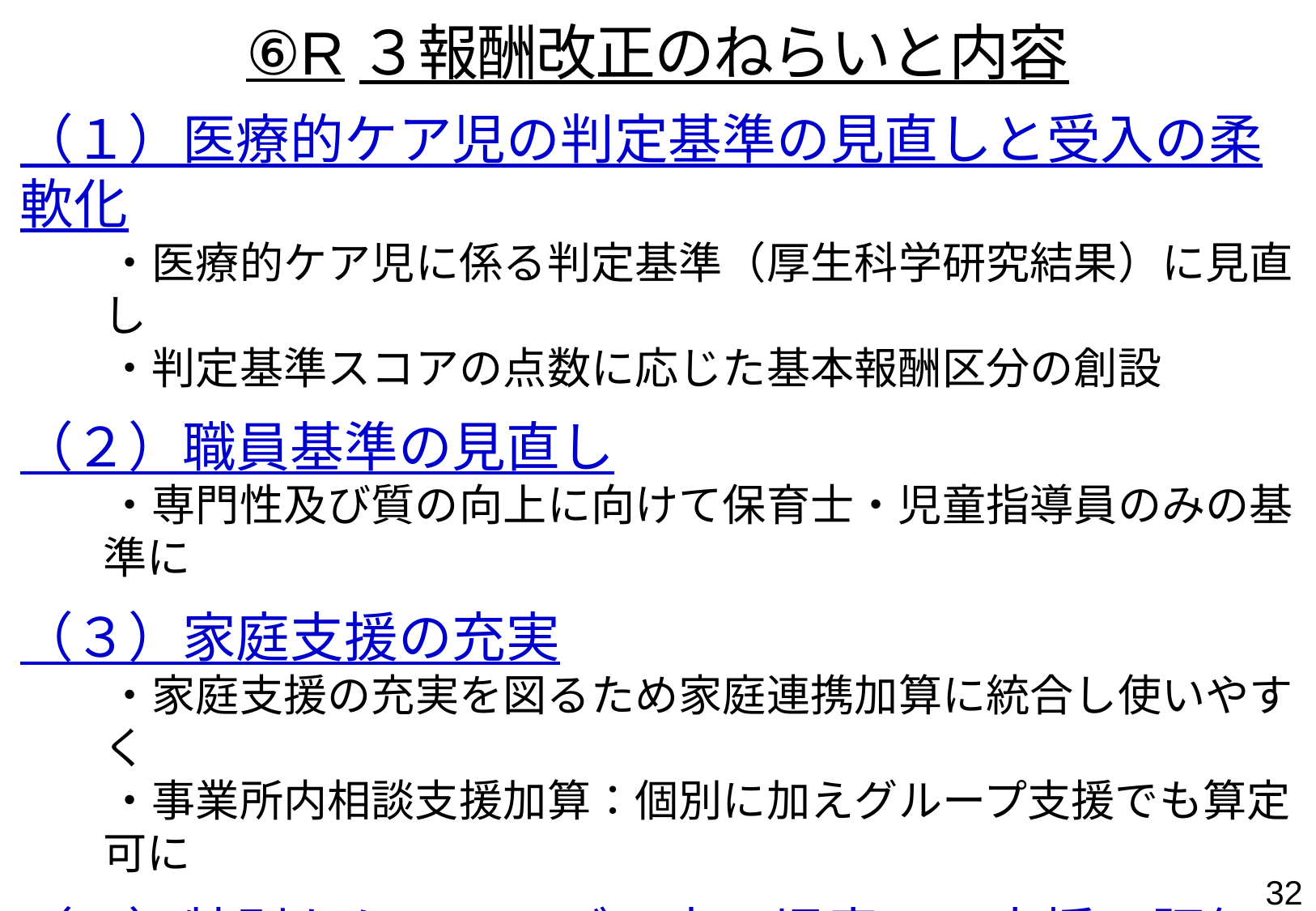

⑥R３報酬改正のねらいと内容
（１）医療的ケア児の判定基準の見直しと受入の柔軟化
　　・医療的ケア児に係る判定基準（厚生科学研究結果）に見直し
　　・判定基準スコアの点数に応じた基本報酬区分の創設
（２）職員基準の見直し
　　・専門性及び質の向上に向けて保育士・児童指導員のみの基準に
（３）家庭支援の充実
　　・家庭支援の充実を図るため家庭連携加算に統合し使いやすく
　　・事業所内相談支援加算：個別に加えグループ支援でも算定可に
（４）特別なケアニーズの高い児童への支援の評価
　　・児発と放デイに「個別サポート加算Ⅰ」を導入
　　　　⇒ 児発にも区分を導入、事業所ではなく個別で評価
　　・要保護・要支援児童を受け入れ、関係機関と連携して支援した場合に「個別サポート加算Ⅱ」を算定

32